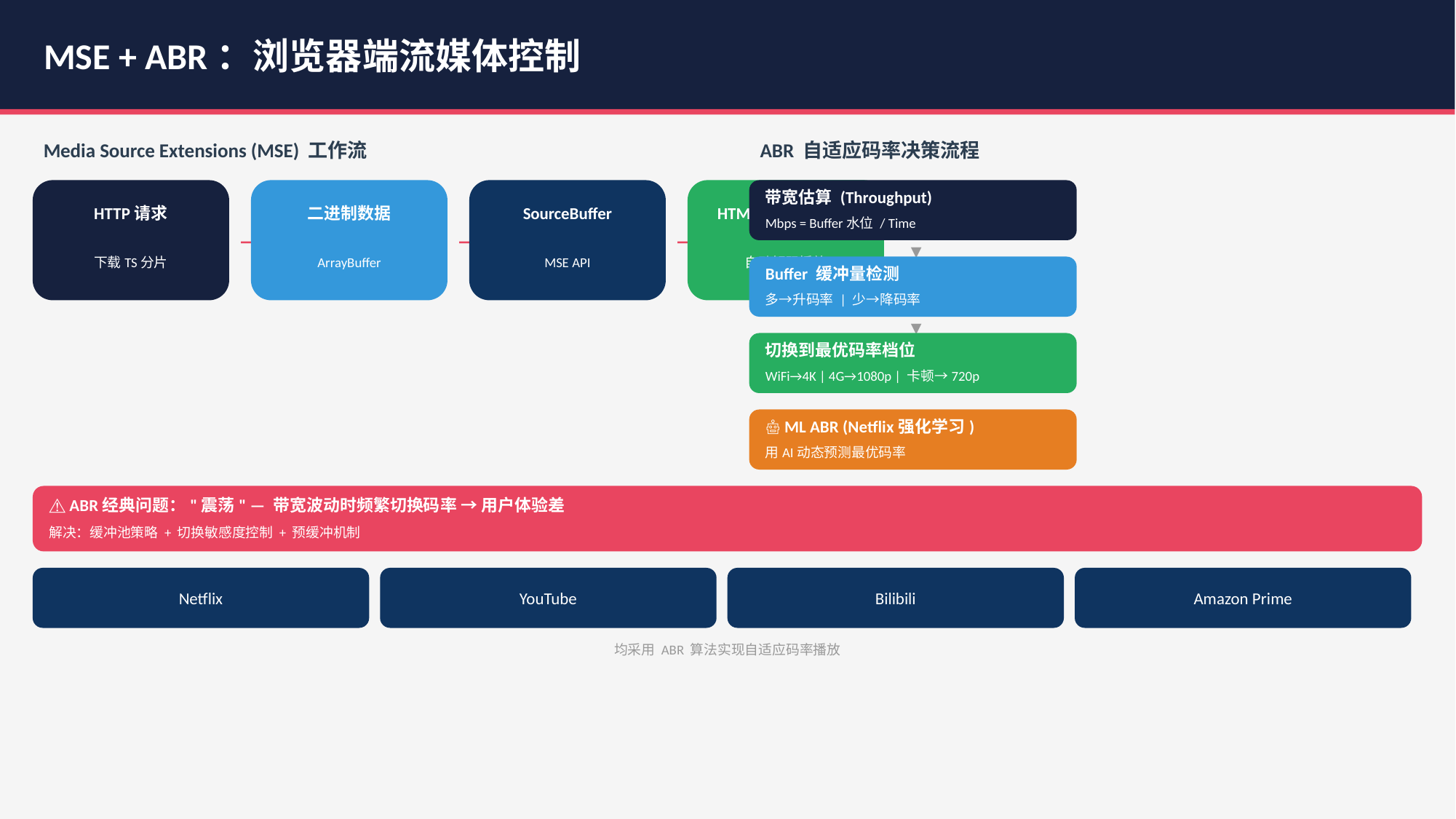

MSE + ABR：浏览器端流媒体控制

Media Source Extensions (MSE) 工作流
ABR 自适应码率决策流程

带宽估算 (Throughput)
HTTP请求
二进制数据
SourceBuffer
HTMLVideoElement
Mbps = Buffer水位 / Time
→
→
→
下载TS分片
ArrayBuffer
MSE API
自动解码播放
▼

Buffer 缓冲量检测
多→升码率 | 少→降码率
▼

切换到最优码率档位
WiFi→4K | 4G→1080p | 卡顿→720p

🤖 ML ABR (Netflix强化学习)
用AI动态预测最优码率

⚠️ ABR经典问题："震荡" — 带宽波动时频繁切换码率 → 用户体验差
解决：缓冲池策略 + 切换敏感度控制 + 预缓冲机制

Netflix
YouTube
Bilibili
Amazon Prime
均采用 ABR 算法实现自适应码率播放